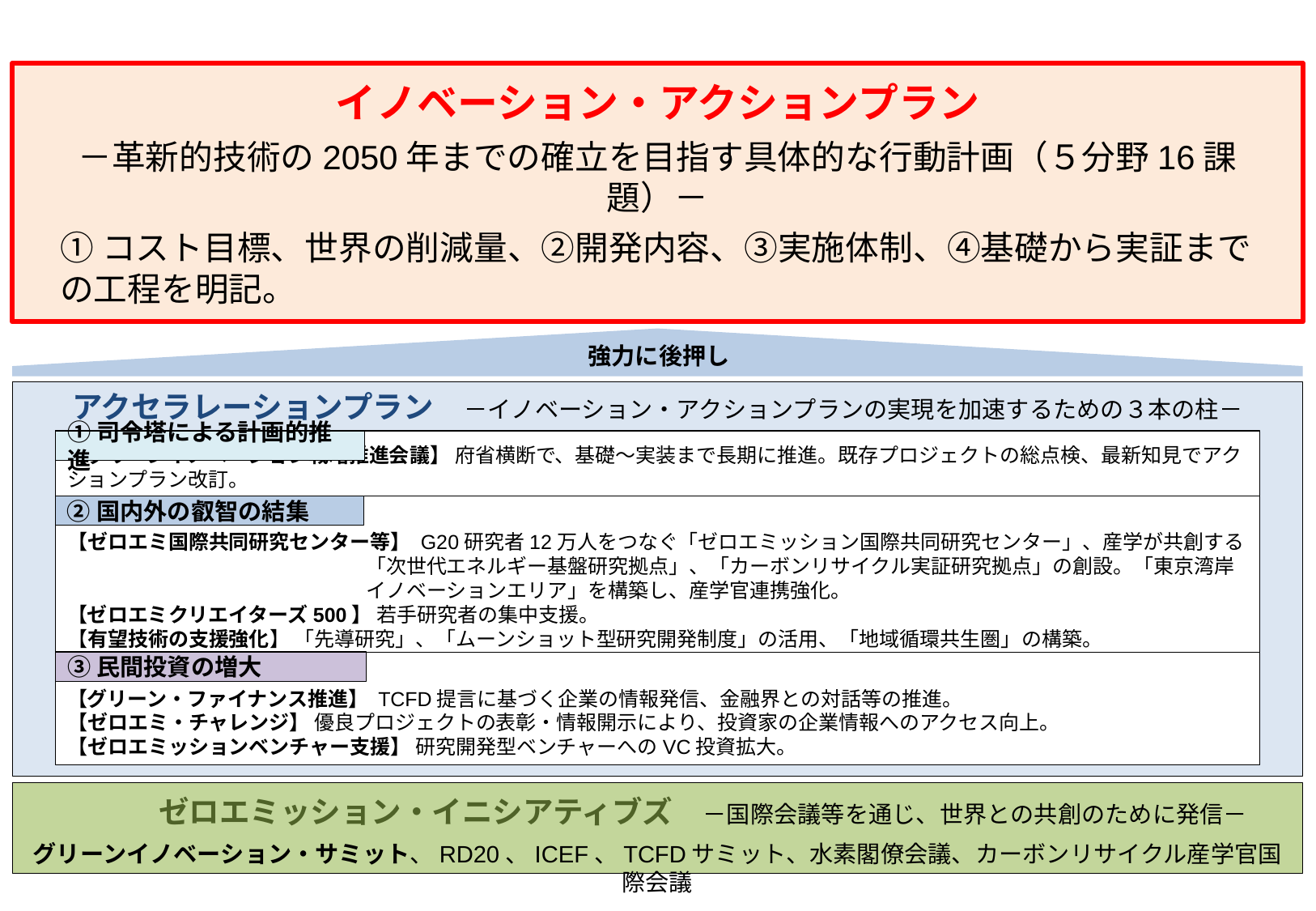

イノベーション・アクションプラン
－革新的技術の2050年までの確立を目指す具体的な行動計画（５分野16課題）－
①コスト目標、世界の削減量、②開発内容、③実施体制、④基礎から実証までの工程を明記。
強力に後押し
アクセラレーションプラン　－イノベーション・アクションプランの実現を加速するための３本の柱－
①司令塔による計画的推進
【グリーンイノベーション戦略推進会議】 府省横断で、基礎～実装まで長期に推進。既存プロジェクトの総点検、最新知見でアクションプラン改訂。
②国内外の叡智の結集
【ゼロエミ国際共同研究センター等】 G20研究者12万人をつなぐ「ゼロエミッション国際共同研究センター」、産学が共創する「次世代エネルギー基盤研究拠点」、「カーボンリサイクル実証研究拠点」の創設。「東京湾岸イノベーションエリア」を構築し、産学官連携強化。
【ゼロエミクリエイターズ500】 若手研究者の集中支援。
【有望技術の支援強化】 「先導研究」、「ムーンショット型研究開発制度」の活用、「地域循環共生圏」の構築。
③民間投資の増大
【グリーン・ファイナンス推進】 TCFD提言に基づく企業の情報発信、金融界との対話等の推進。
【ゼロエミ・チャレンジ】 優良プロジェクトの表彰・情報開示により、投資家の企業情報へのアクセス向上。
【ゼロエミッションベンチャー支援】 研究開発型ベンチャーへのVC投資拡大。
　　　ゼロエミッション・イニシアティブズ　－国際会議等を通じ、世界との共創のために発信－
グリーンイノベーション・サミット、RD20、ICEF、TCFDサミット、水素閣僚会議、カーボンリサイクル産学官国際会議